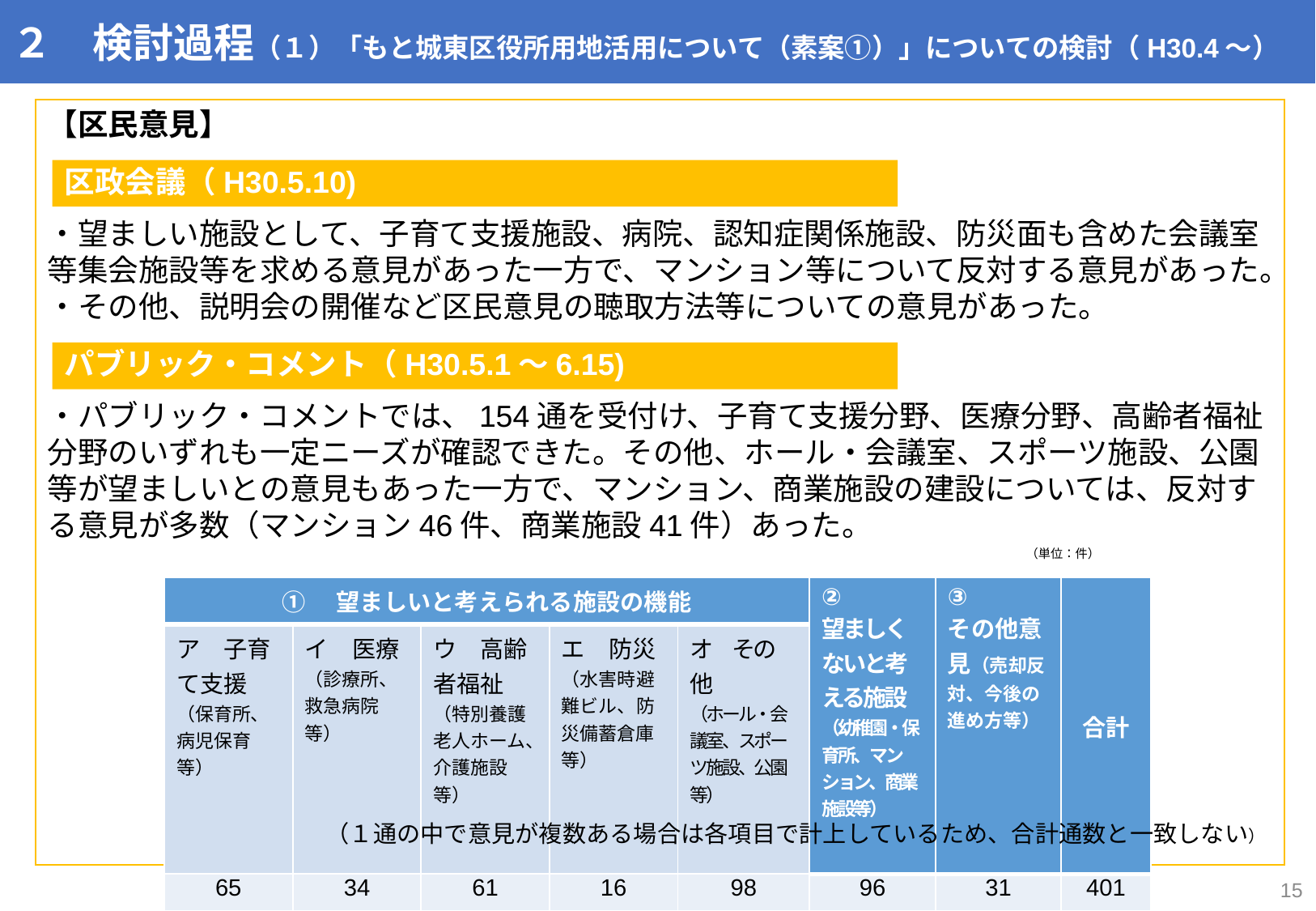

２　検討過程（１）「もと城東区役所用地活用について（素案①）」についての検討（H30.4～）
【区民意見】

・望ましい施設として、子育て支援施設、病院、認知症関係施設、防災面も含めた会議室等集会施設等を求める意見があった一方で、マンション等について反対する意見があった。
・その他、説明会の開催など区民意見の聴取方法等についての意見があった。

・パブリック・コメントでは、154通を受付け、子育て支援分野、医療分野、高齢者福祉分野のいずれも一定ニーズが確認できた。その他、ホール・会議室、スポーツ施設、公園等が望ましいとの意見もあった一方で、マンション、商業施設の建設については、反対する意見が多数（マンション46件、商業施設41件）あった。
区政会議（H30.5.10)
パブリック・コメント（H30.5.1～6.15)
（単位：件）

| ①　望ましいと考えられる施設の機能 |  |  |  |  | ② 望ましくないと考える施設（幼稚園・保育所、マンション、商業施設等） | ③ その他意見（売却反対、今後の進め方等） | 合計 |
| --- | --- | --- | --- | --- | --- | --- | --- |
| ア　子育て支援 （保育所、病児保育等） | イ　医療 （診療所、救急病院等） | ウ　高齢者福祉 （特別養護老人ホーム、介護施設等） | エ　防災（水害時避難ビル、防災備蓄倉庫等） | オ　その他 （ホール・会議室、スポーツ施設、公園等） |  |  |  |
| 65 | 34 | 61 | 16 | 98 | 96 | 31 | 401 |
（１通の中で意見が複数ある場合は各項目で計上しているため、合計通数と一致しない）

15